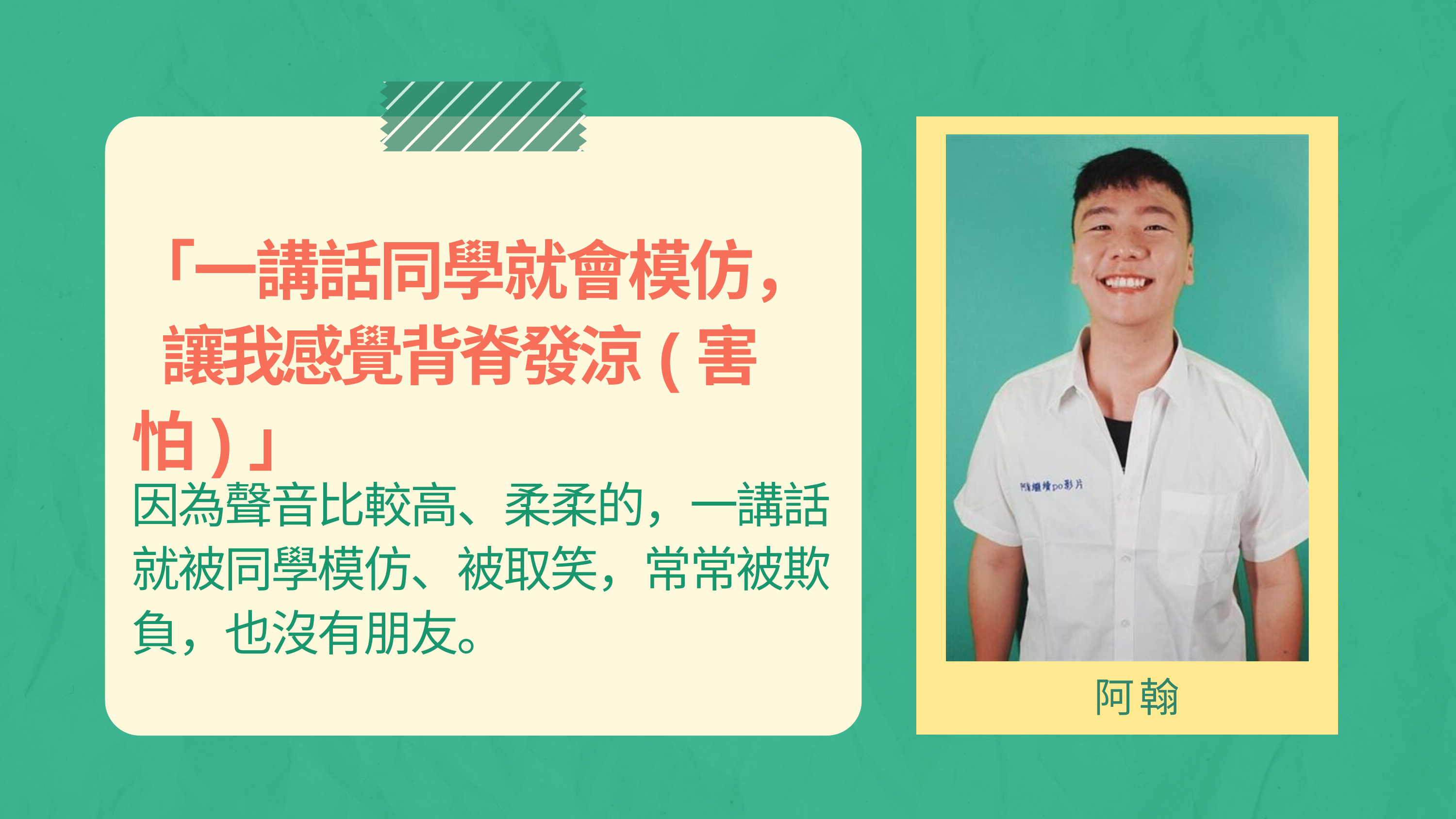

「一講話同學就會模仿，
 讓我感覺背脊發涼(害怕)」
因為聲音比較高、柔柔的，一講話就被同學模仿、被取笑，常常被欺負，也沒有朋友。
阿翰